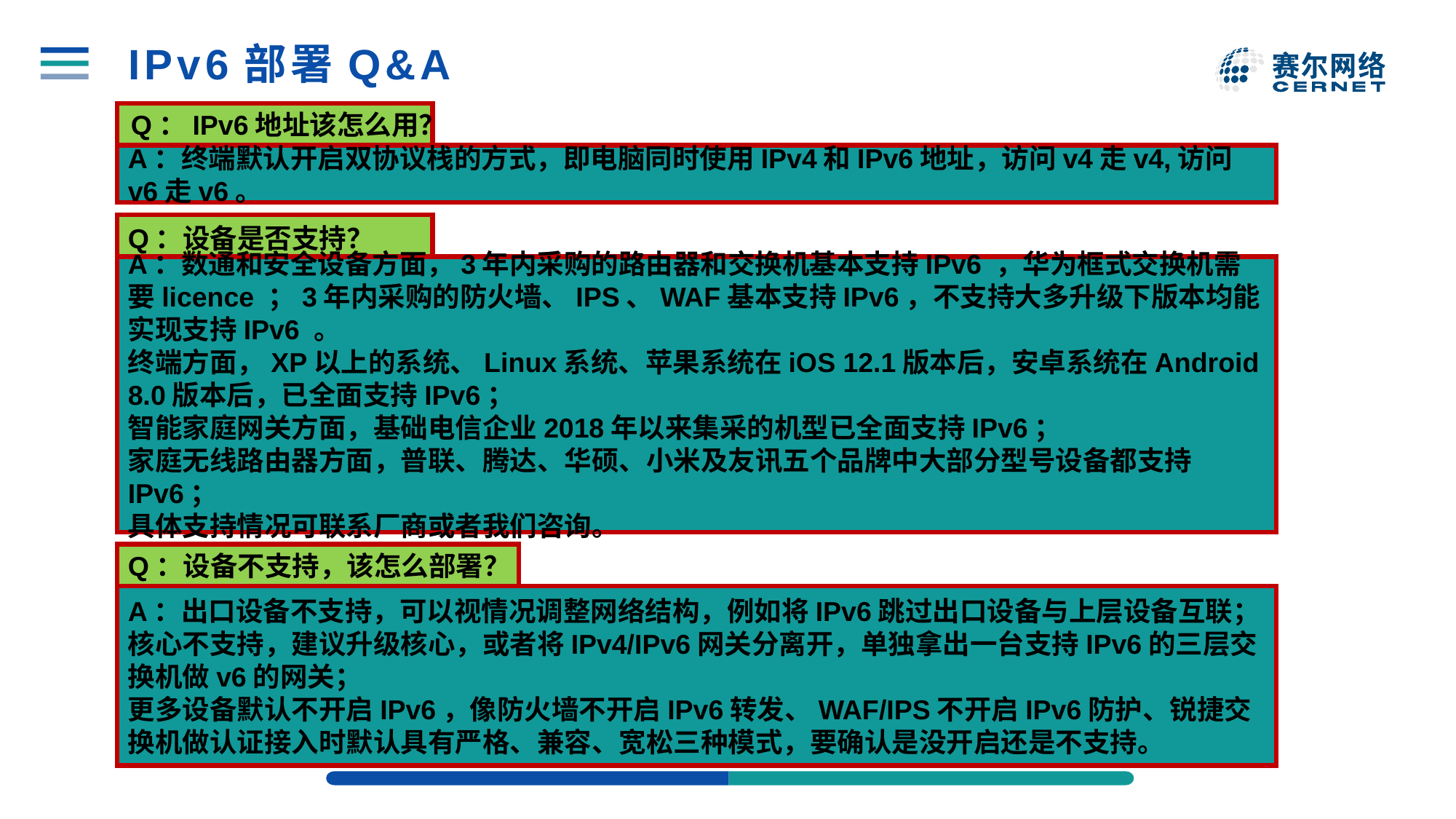

# IPv6部署Q&A
Q：IPv6地址该怎么用？
A：终端默认开启双协议栈的方式，即电脑同时使用IPv4和IPv6地址，访问v4走v4,访问v6走v6。
Q：设备是否支持？
A：数通和安全设备方面，3年内采购的路由器和交换机基本支持IPv6 ，华为框式交换机需要licence ；3年内采购的防火墙、IPS、WAF基本支持IPv6，不支持大多升级下版本均能实现支持IPv6 。
终端方面，XP以上的系统、Linux系统、苹果系统在iOS 12.1版本后，安卓系统在Android 8.0版本后，已全面支持IPv6；
智能家庭网关方面，基础电信企业2018年以来集采的机型已全面支持IPv6；
家庭无线路由器方面，普联、腾达、华硕、小米及友讯五个品牌中大部分型号设备都支持IPv6；
具体支持情况可联系厂商或者我们咨询。
Q：设备不支持，该怎么部署？
A：出口设备不支持，可以视情况调整网络结构，例如将IPv6跳过出口设备与上层设备互联；
核心不支持，建议升级核心，或者将IPv4/IPv6网关分离开，单独拿出一台支持IPv6的三层交换机做v6的网关；
更多设备默认不开启IPv6，像防火墙不开启IPv6转发、WAF/IPS不开启IPv6防护、锐捷交换机做认证接入时默认具有严格、兼容、宽松三种模式，要确认是没开启还是不支持。